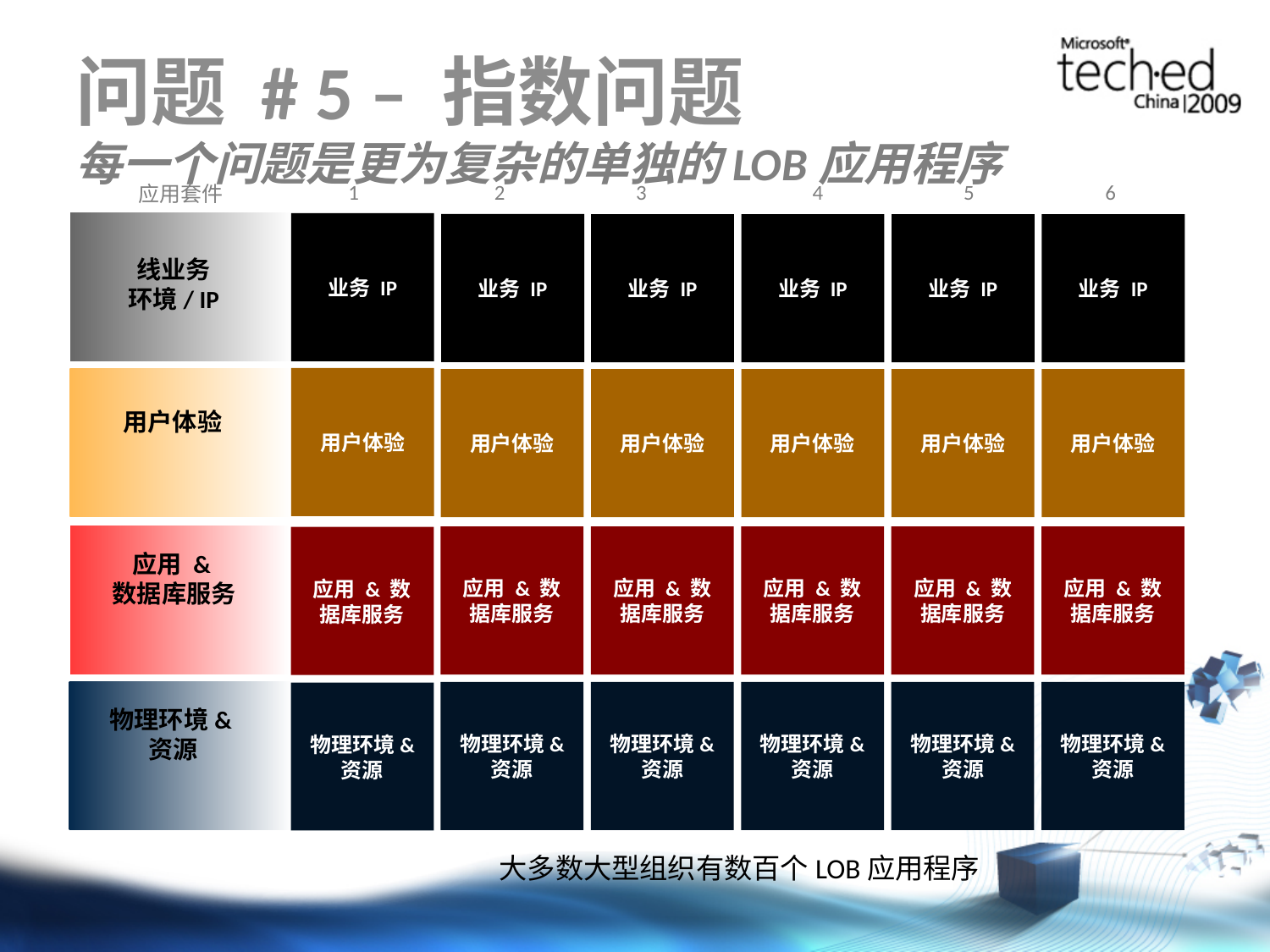

# 问题 # 5 – 指数问题 每一个问题是更为复杂的单独的LOB应用程序
         1	             2	                3		4	     5	        6
应用套件

业务 IP
业务 IP
业务 IP
业务 IP
业务 IP
业务 IP
线业务
环境/ IP
用户体验

用户体验
用户体验
用户体验
用户体验
用户体验
用户体验

应用 & 数据库服务
应用 & 数据库服务
应用 & 数据库服务
应用 & 数据库服务
应用 & 数据库服务
应用 & 数据库服务
应用 &
数据库服务

物理环境& 资源
物理环境& 资源
物理环境& 资源
物理环境& 资源
物理环境& 资源
物理环境& 资源
物理环境&
资源
大多数大型组织有数百个LOB应用程序